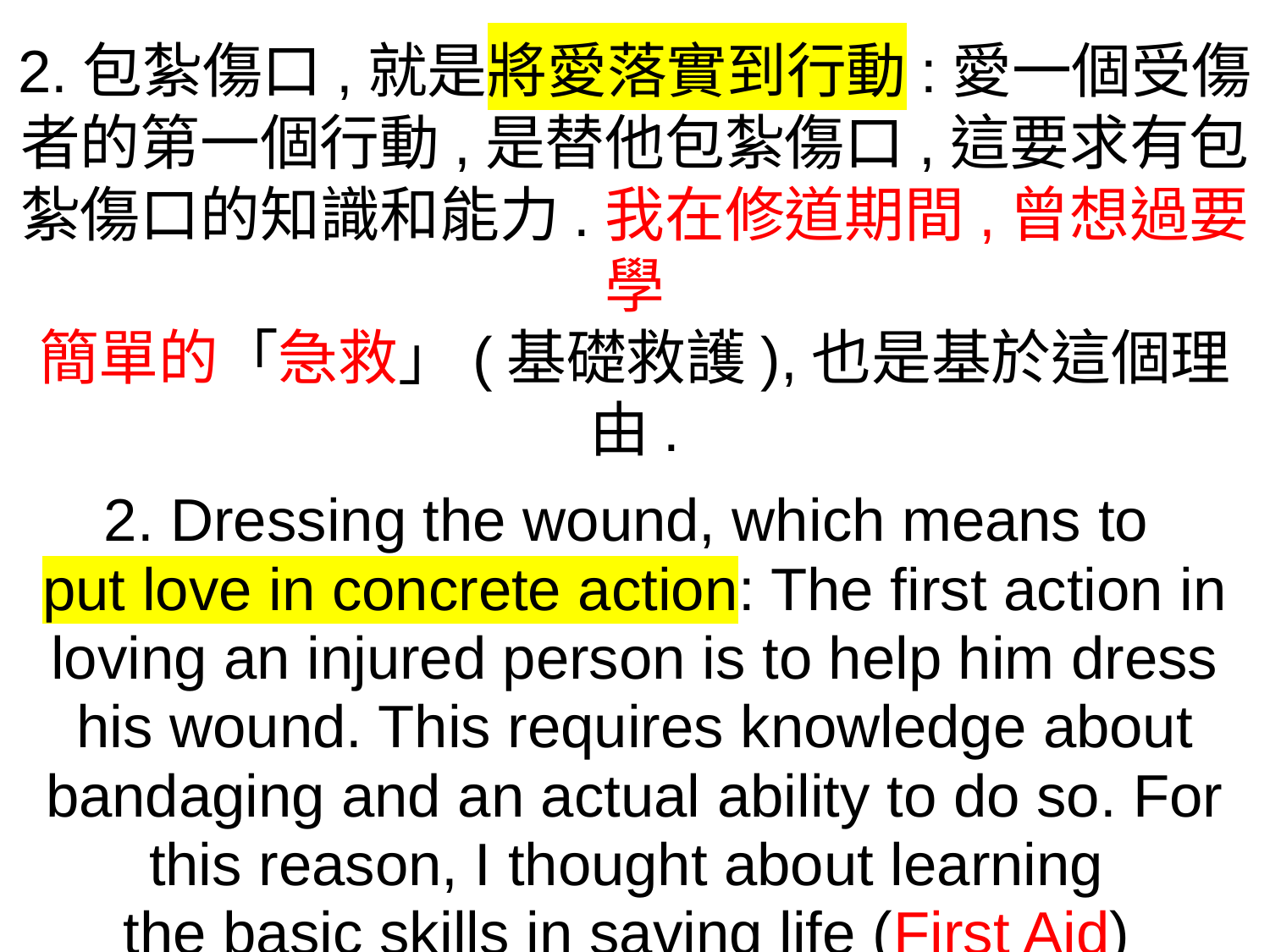

2.包紮傷口,就是將愛落實到行動:愛一個受傷者的第一個行動,是替他包紮傷口,這要求有包紮傷口的知識和能力.我在修道期間,曾想過要學
簡單的「急救」(基礎救護),也是基於這個理由.
2. Dressing the wound, which means to
put love in concrete action: The first action in loving an injured person is to help him dress his wound. This requires knowledge about bandaging and an actual ability to do so. For this reason, I thought about learning
the basic skills in saving life (First Aid)
in my seminary years.